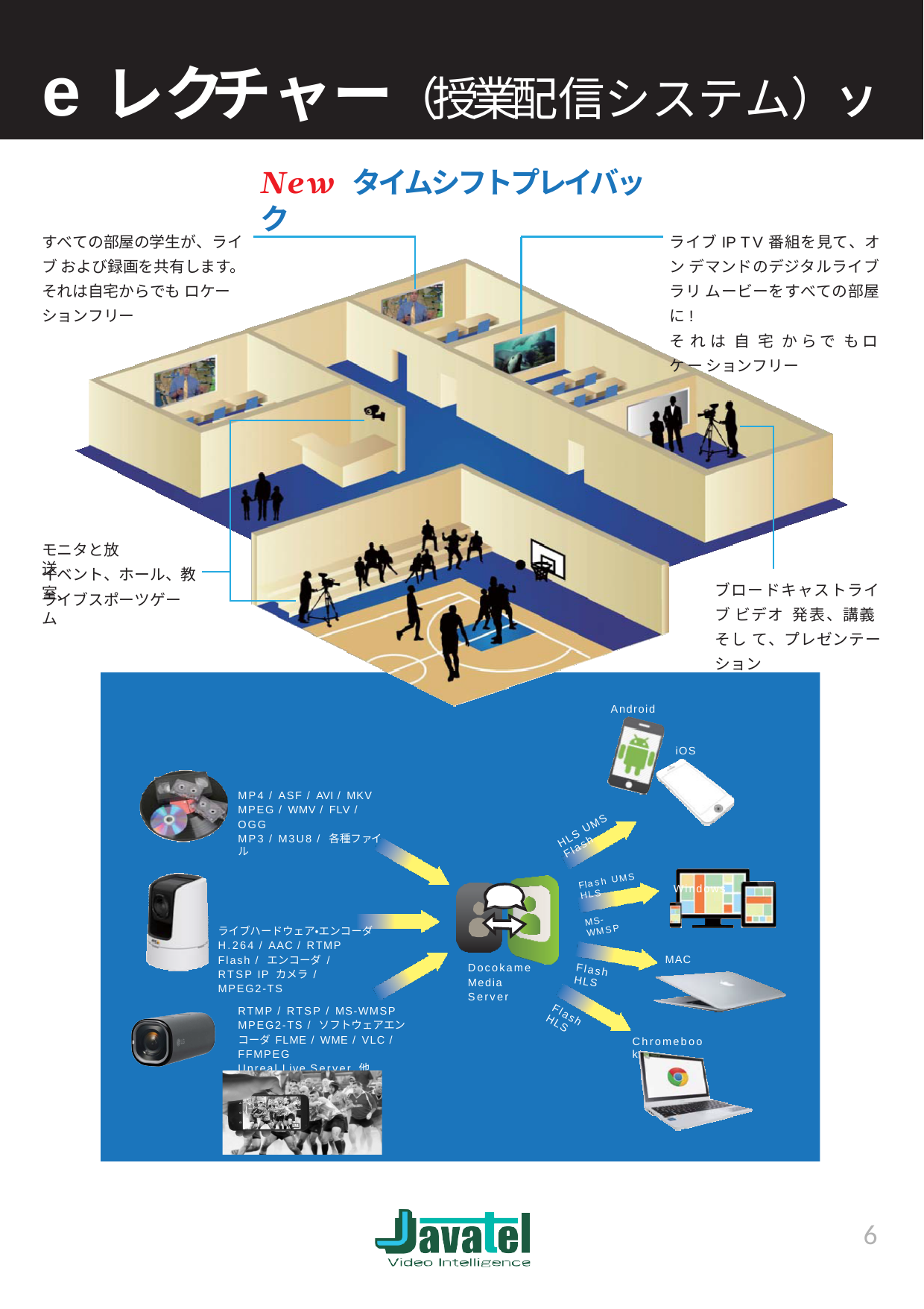

# eレクチャー（授業配信システム）ソリューション
New タイムシフトプレイバック
すべての部屋の学生が、ライブ および録画を共有します。 それは自宅からでも ロケーションフリー
ライブIPTV番組を見て、オン デマンドのデジタルライブラリ ムービーをすべての部屋に!
それは 自 宅 からで もロ ケー ションフリー

モニタと放送
イベント、ホール、教室、

ブロードキャストライブ ビデオ  発表、講義  そし て、プレゼンテーション
ライブスポーツゲーム

Android

iOS

MP4 / ASF / AVI / MKV MPEG / WMV / FLV / OGG
MP3 / M3U8 / 各種ファイル

Windows

ライブハードウェア・エンコーダ
H.264 / AAC / RTMP Flash / エンコーダ / RTSP IP カメラ / MPEG2-TS

HLS UMS Flash

Flash UMS HLS

MS-WMSP

MAC
Docokame Media Server
Flash HLS

RTMP / RTSP / MS-WMSP
MPEG2-TS / ソフトウェアエンコーダ FLME / WME / VLC / FFMPEG
Unreal Live Server 他

Flash   HLS
Chromebook

6